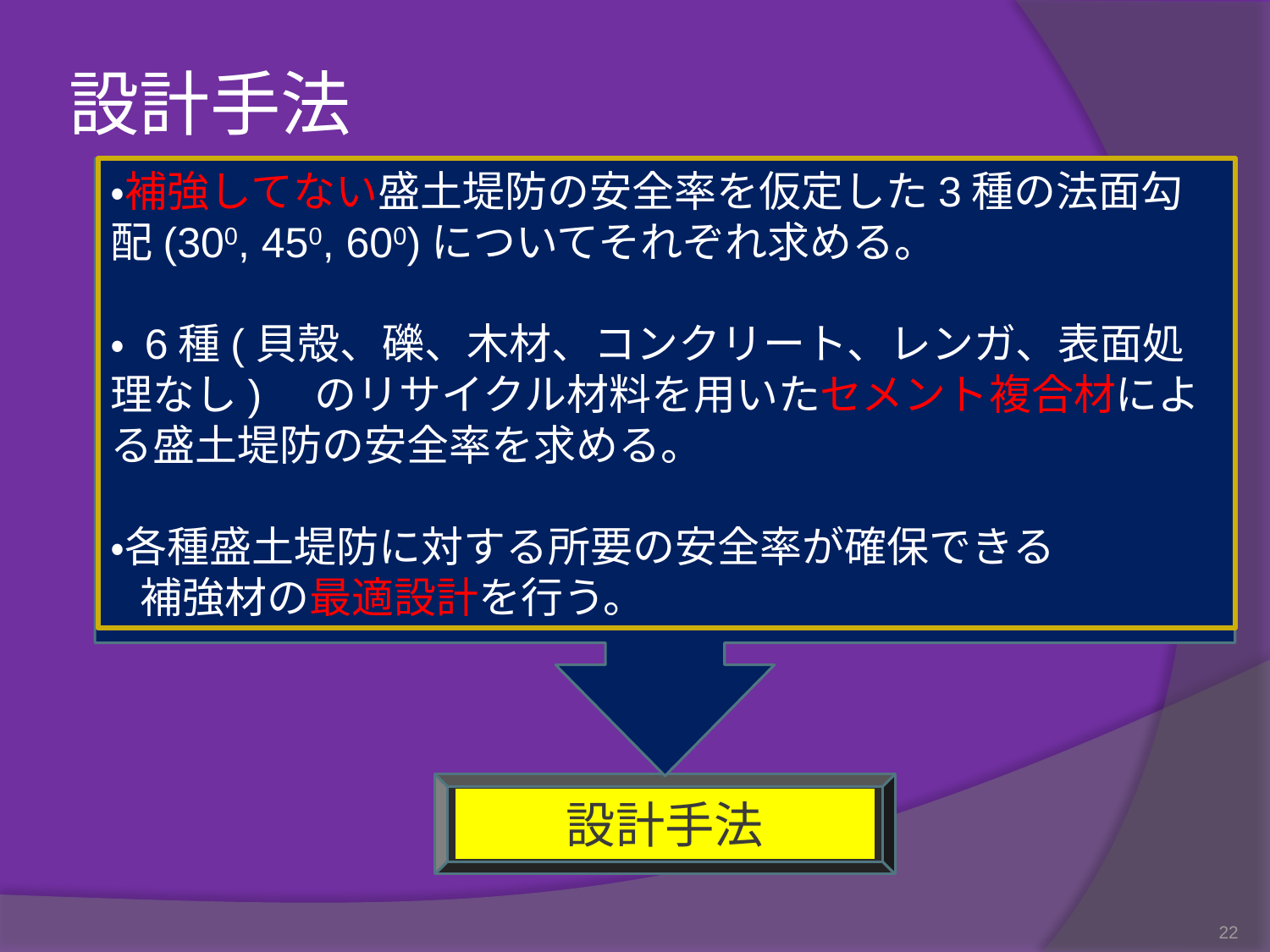

設計手法

・補強してない盛土堤防の安全率を仮定した3種の法面勾配(300, 450, 600)についてそれぞれ求める。

・ 6種(貝殻、礫、木材、コンクリート、レンガ、表面処理なし)　のリサイクル材料を用いたセメント複合材による盛土堤防の安全率を求める。

・各種盛土堤防に対する所要の安全率が確保できる
  補強材の最適設計を行う。

設計手法
22